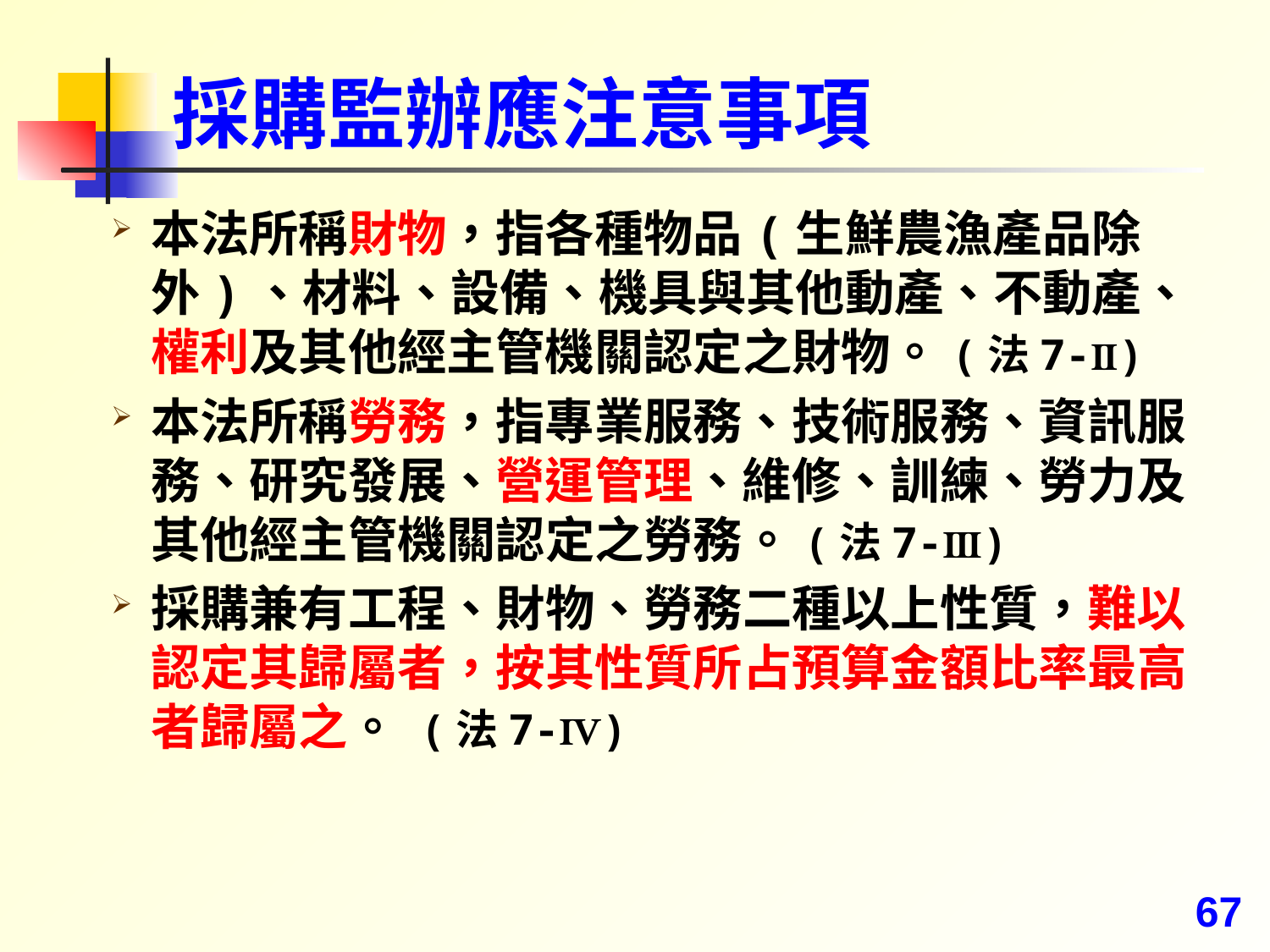

# 採購監辦應注意事項
本法所稱財物，指各種物品(生鮮農漁產品除外)、材料、設備、機具與其他動產、不動產、權利及其他經主管機關認定之財物。(法7-Ⅱ)
本法所稱勞務，指專業服務、技術服務、資訊服務、研究發展、營運管理、維修、訓練、勞力及其他經主管機關認定之勞務。(法7-Ⅲ)
採購兼有工程、財物、勞務二種以上性質，難以認定其歸屬者，按其性質所占預算金額比率最高者歸屬之。 (法7-Ⅳ)
67